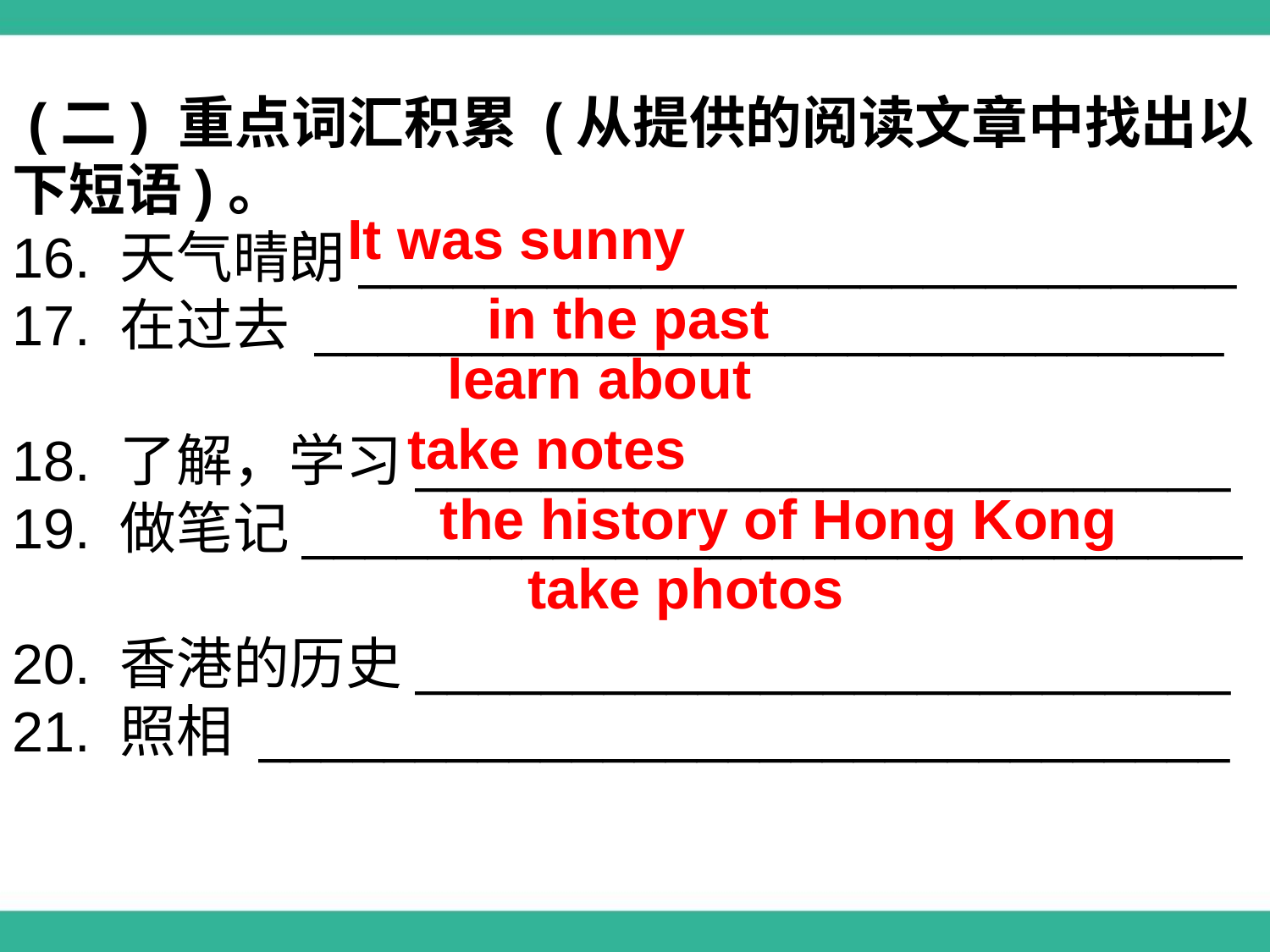

(二) 重点词汇积累 (从提供的阅读文章中找出以下短语)。
16. 天气晴朗____________________________
17. 在过去 _____________________________
18. 了解，学习__________________________
19. 做笔记______________________________
20. 香港的历史__________________________
21. 照相 _______________________________
It was sunny
in the past
learn about
take notes
the history of Hong Kong
take photos